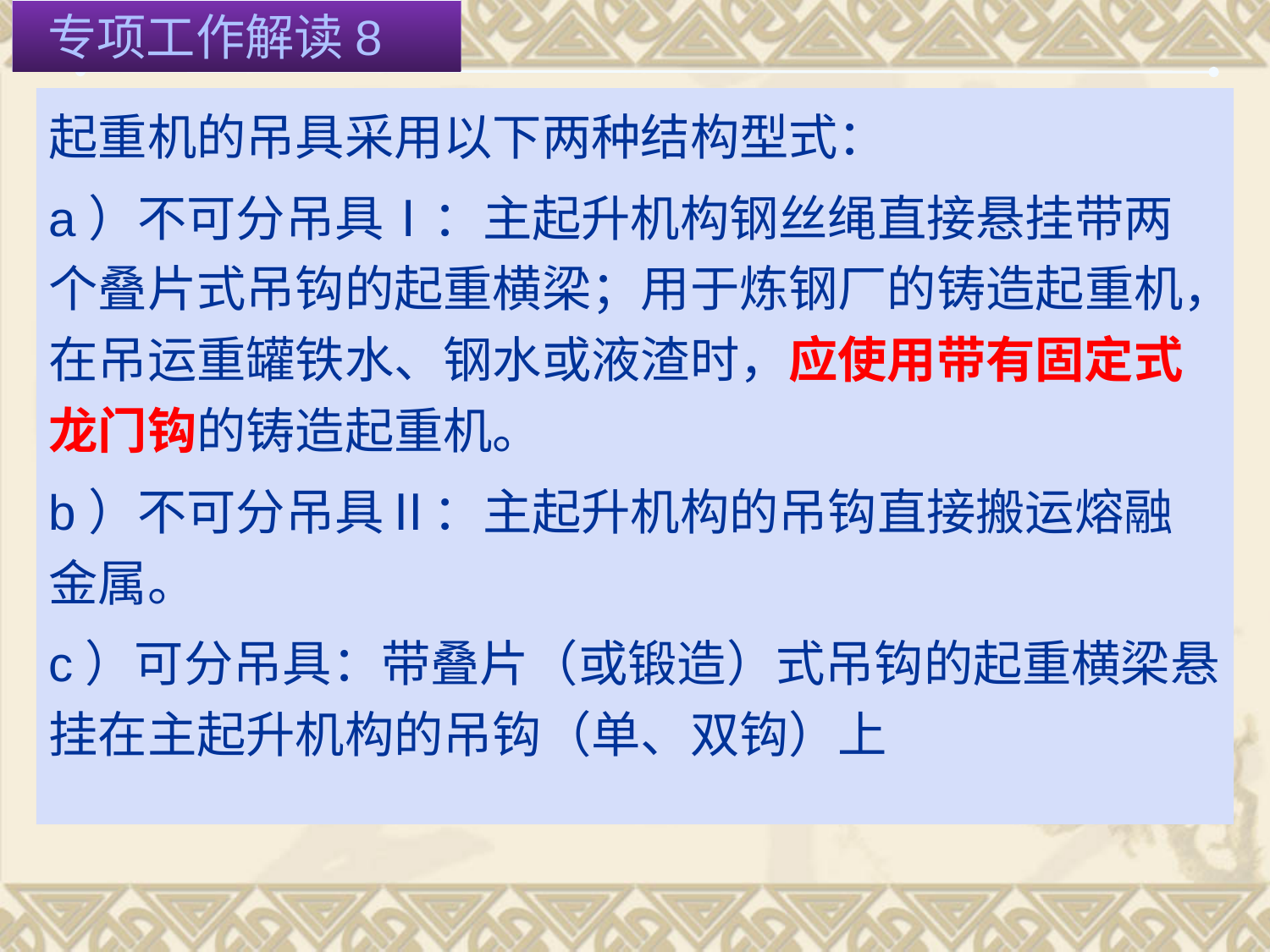

专项工作解读8
起重机的吊具采用以下两种结构型式：
a）不可分吊具Ⅰ：主起升机构钢丝绳直接悬挂带两个叠片式吊钩的起重横梁；用于炼钢厂的铸造起重机，在吊运重罐铁水、钢水或液渣时，应使用带有固定式龙门钩的铸造起重机。
b）不可分吊具Ⅱ：主起升机构的吊钩直接搬运熔融金属。
c）可分吊具：带叠片（或锻造）式吊钩的起重横梁悬挂在主起升机构的吊钩（单、双钩）上